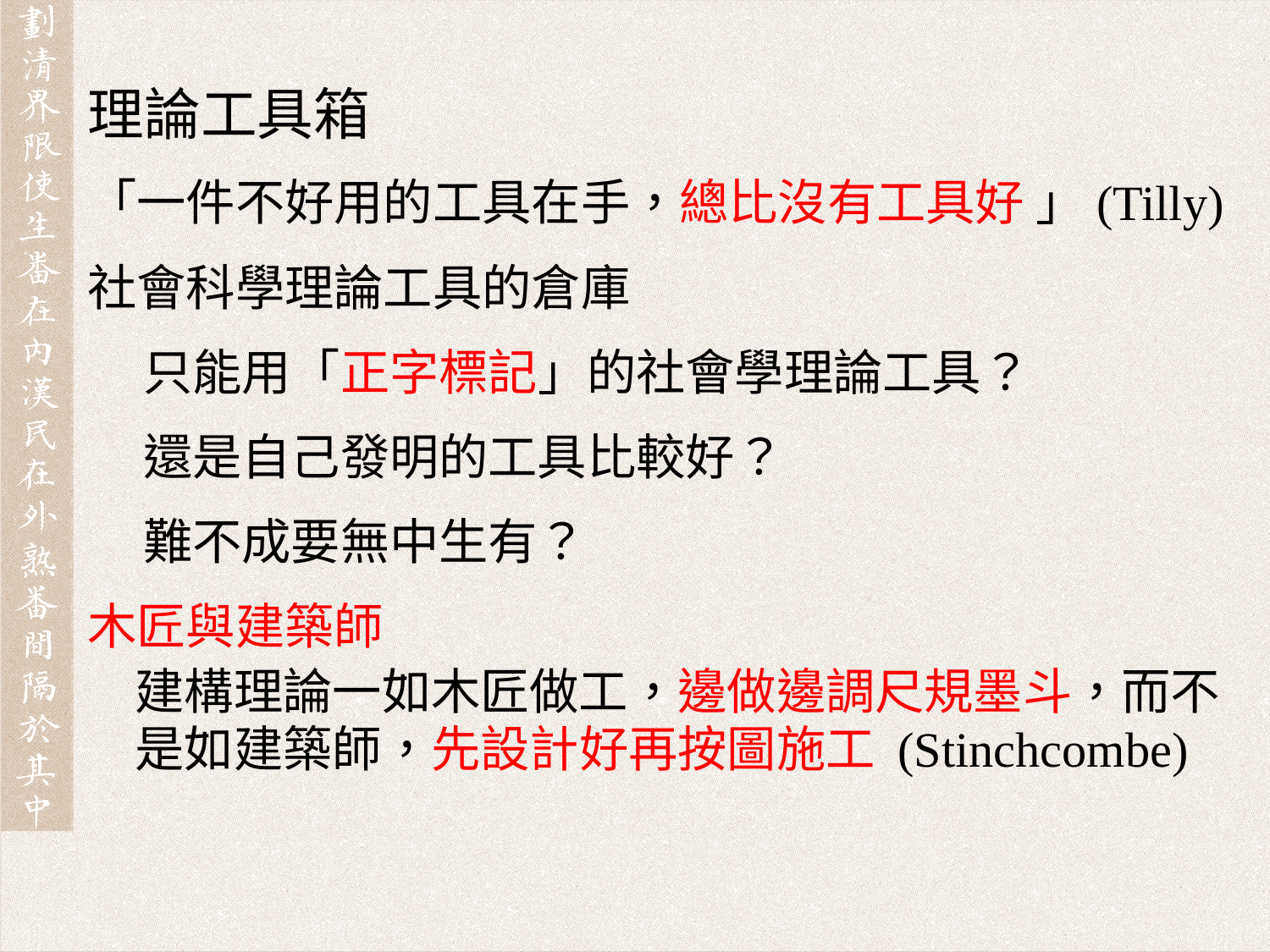

理論工具箱
「一件不好用的工具在手，總比沒有工具好 」(Tilly)
社會科學理論工具的倉庫
只能用「正字標記」的社會學理論工具？
還是自己發明的工具比較好？
難不成要無中生有？
木匠與建築師
	建構理論一如木匠做工，邊做邊調尺規墨斗，而不是如建築師，先設計好再按圖施工 (Stinchcombe)